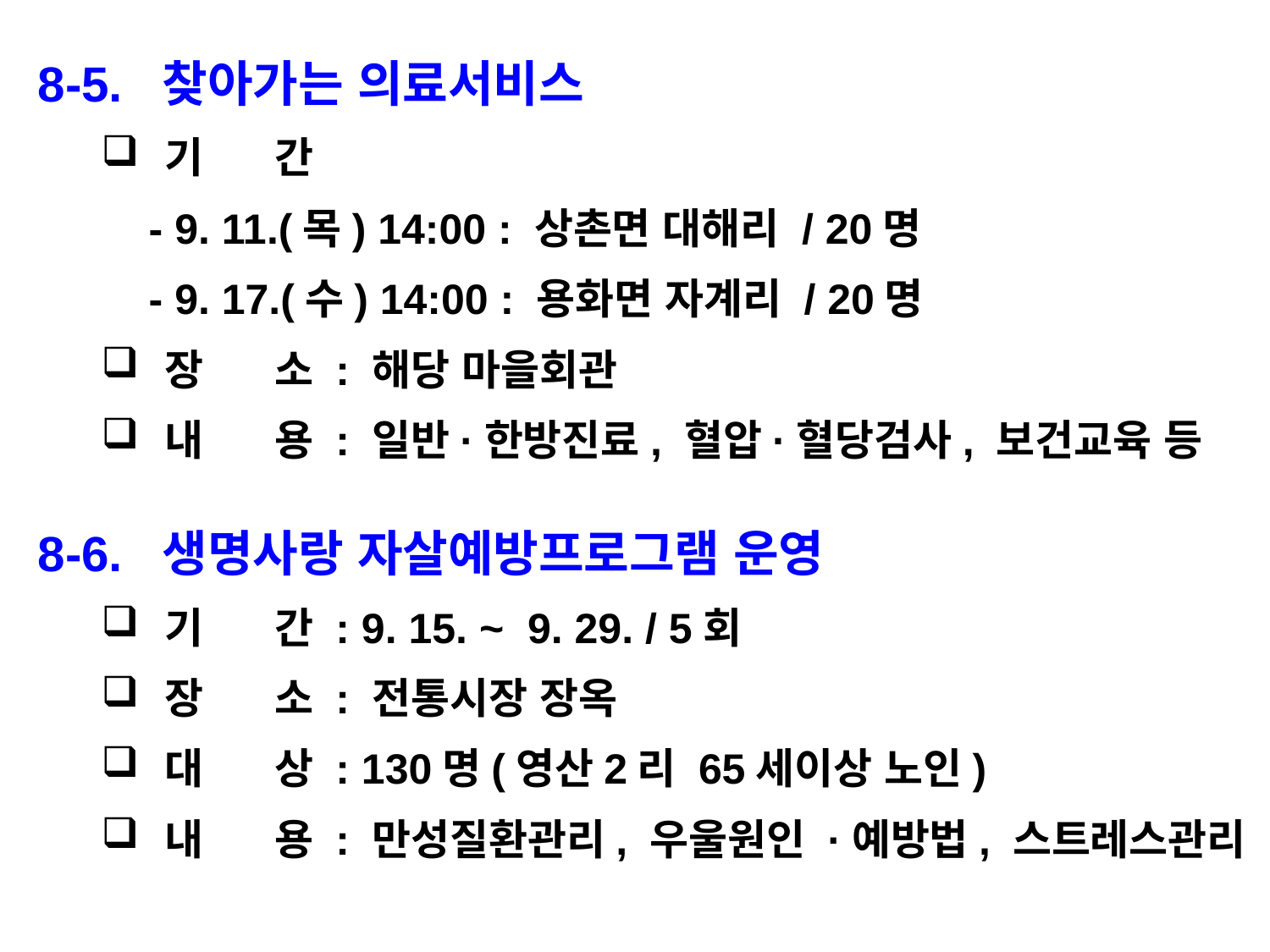

8-5.  찾아가는 의료서비스
기      간
    - 9. 11.(목) 14:00 : 상촌면 대해리 / 20명
    - 9. 17.(수) 14:00 : 용화면 자계리 / 20명
장      소 : 해당 마을회관
내      용 : 일반·한방진료, 혈압·혈당검사, 보건교육 등

8-6.  생명사랑 자살예방프로그램 운영
기      간 : 9. 15. ~  9. 29. / 5회
장      소 : 전통시장 장옥
대      상 : 130명(영산2리 65세이상 노인)
내      용 : 만성질환관리, 우울원인 ·예방법, 스트레스관리